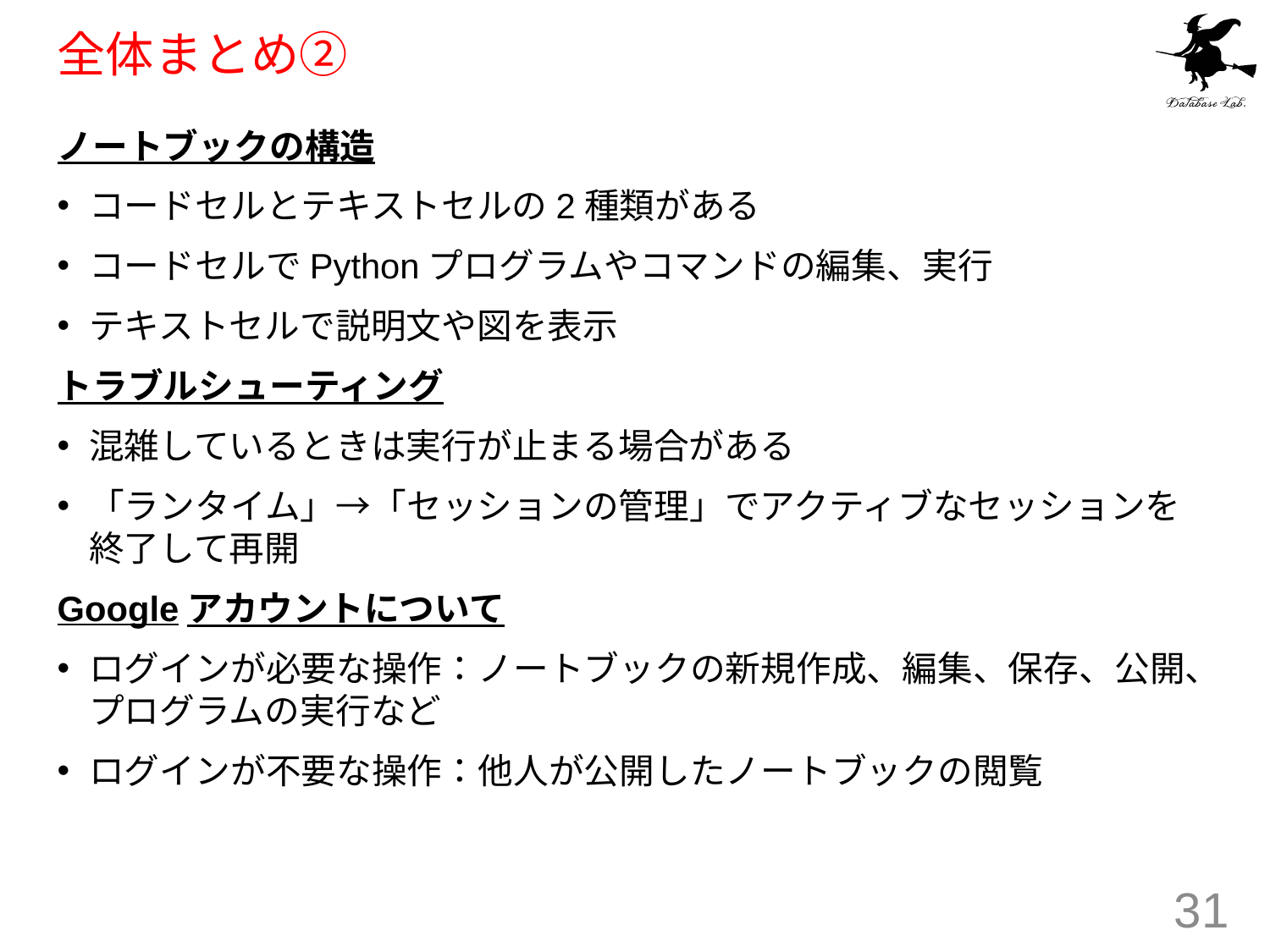

# 全体まとめ②
ノートブックの構造
コードセルとテキストセルの2種類がある
コードセルでPythonプログラムやコマンドの編集、実行
テキストセルで説明文や図を表示
トラブルシューティング
混雑しているときは実行が止まる場合がある
「ランタイム」→「セッションの管理」でアクティブなセッションを終了して再開
Googleアカウントについて
ログインが必要な操作：ノートブックの新規作成、編集、保存、公開、プログラムの実行など
ログインが不要な操作：他人が公開したノートブックの閲覧
31